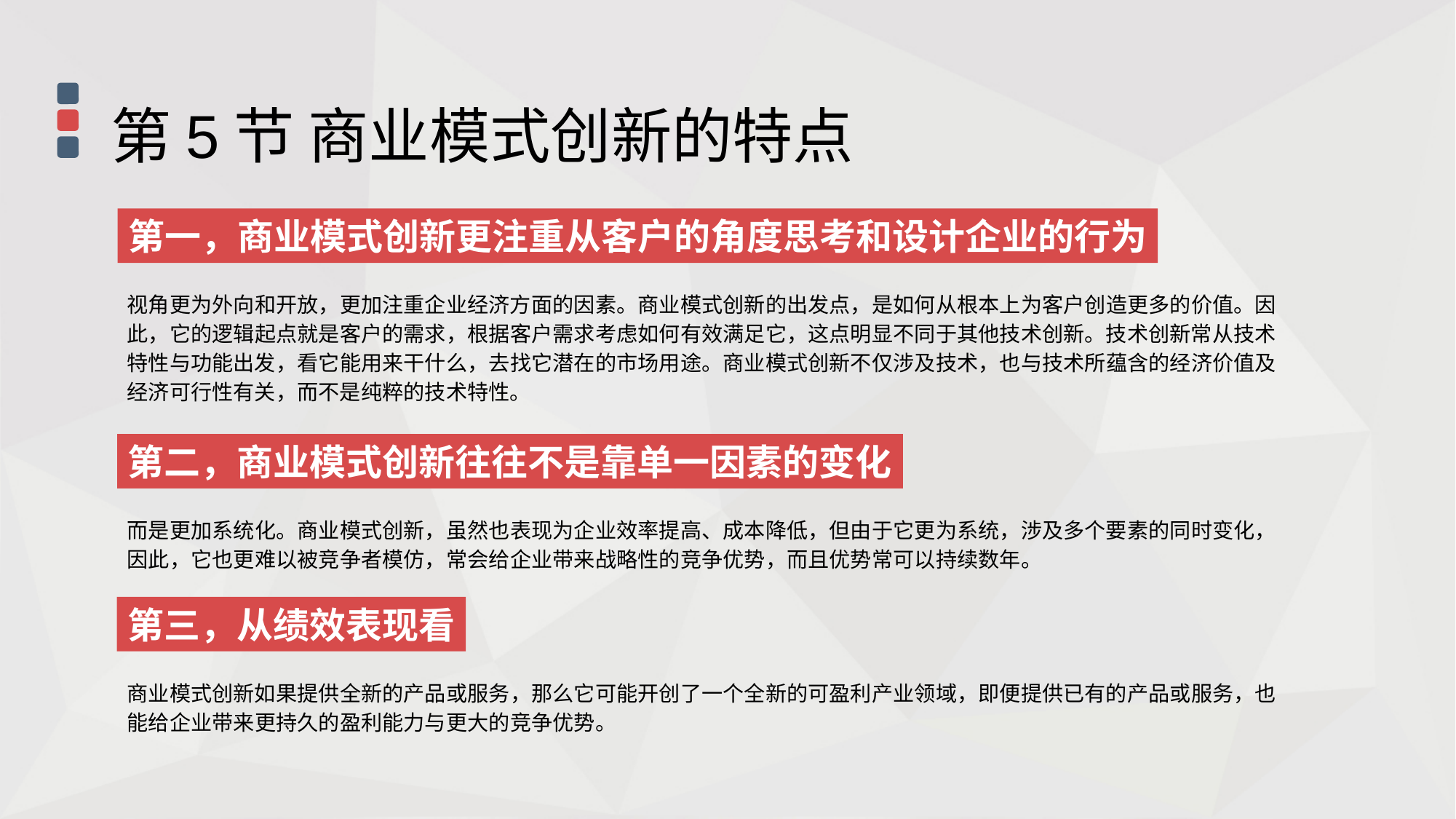

第5节 商业模式创新的特点
第一，商业模式创新更注重从客户的角度思考和设计企业的行为
视角更为外向和开放，更加注重企业经济方面的因素。商业模式创新的出发点，是如何从根本上为客户创造更多的价值。因此，它的逻辑起点就是客户的需求，根据客户需求考虑如何有效满足它，这点明显不同于其他技术创新。技术创新常从技术特性与功能出发，看它能用来干什么，去找它潜在的市场用途。商业模式创新不仅涉及技术，也与技术所蕴含的经济价值及经济可行性有关，而不是纯粹的技术特性。
第二，商业模式创新往往不是靠单一因素的变化
而是更加系统化。商业模式创新，虽然也表现为企业效率提高、成本降低，但由于它更为系统，涉及多个要素的同时变化，因此，它也更难以被竞争者模仿，常会给企业带来战略性的竞争优势，而且优势常可以持续数年。
第三，从绩效表现看
商业模式创新如果提供全新的产品或服务，那么它可能开创了一个全新的可盈利产业领域，即便提供已有的产品或服务，也能给企业带来更持久的盈利能力与更大的竞争优势。